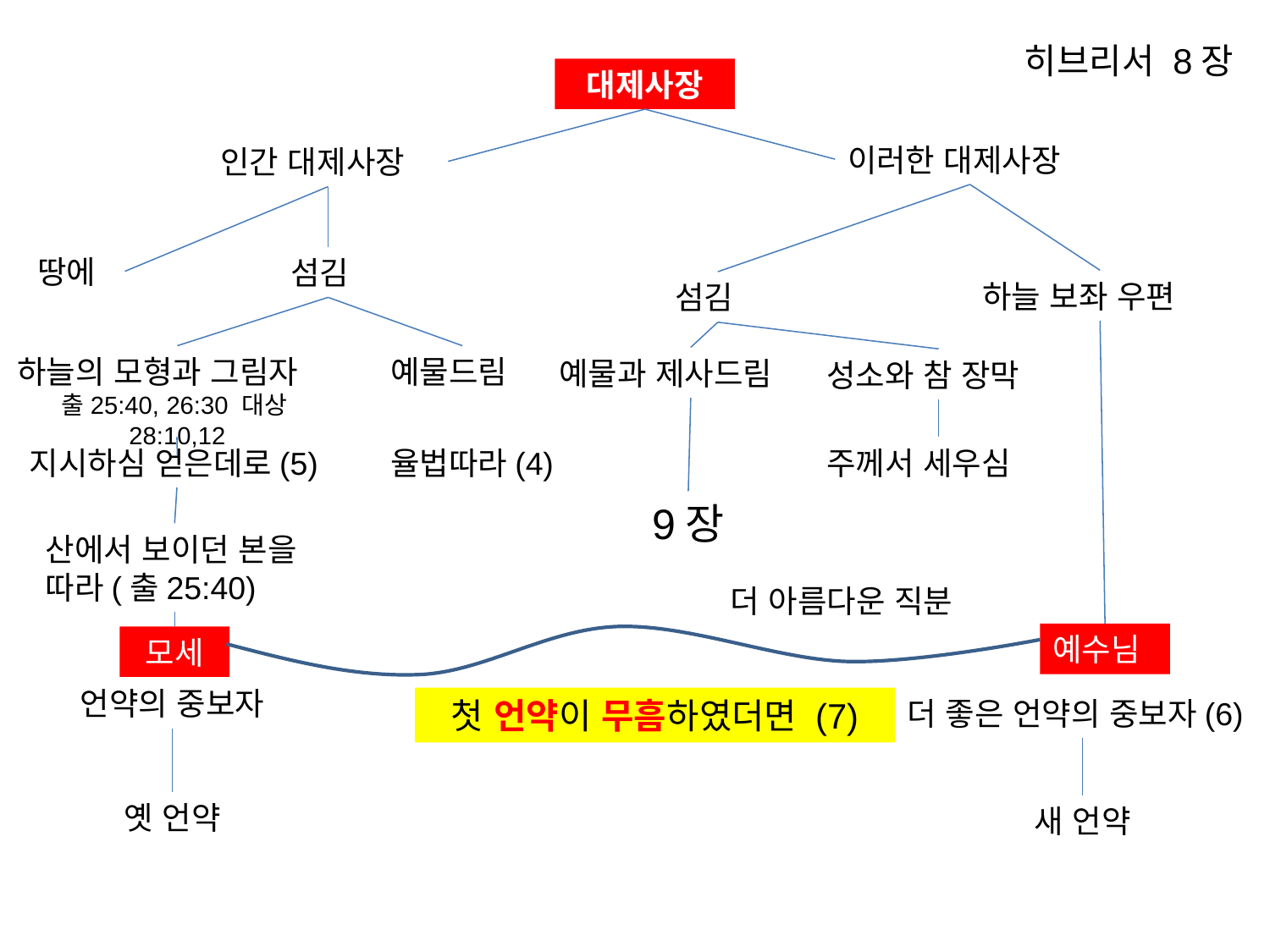

# 히브리서 8장
대제사장
이러한 대제사장
인간 대제사장
땅에
섬김
하늘 보좌 우편
섬김
하늘의 모형과 그림자
출25:40, 26:30 대상28:10,12
예물드림
예물과 제사드림
성소와 참 장막
지시하심 얻은데로(5)
율법따라(4)
주께서 세우심
9장
산에서 보이던 본을 따라(출25:40)
더 아름다운 직분
예수님
모세

언약의 중보자
첫 언약이 무흠하였더면 (7)
더 좋은 언약의 중보자(6)
옛 언약
새 언약